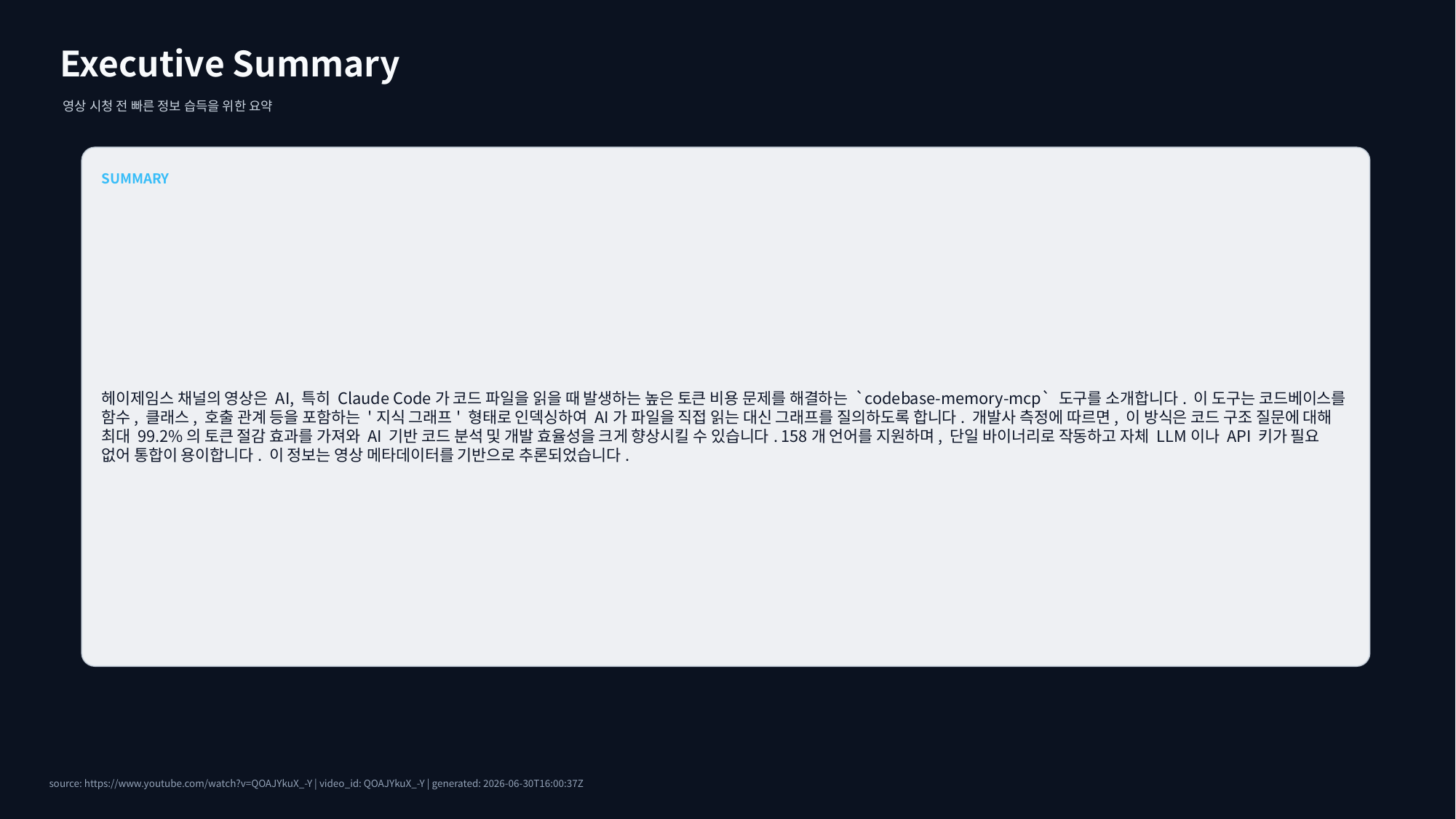

Executive Summary
영상 시청 전 빠른 정보 습득을 위한 요약

SUMMARY
헤이제임스 채널의 영상은 AI, 특히 Claude Code가 코드 파일을 읽을 때 발생하는 높은 토큰 비용 문제를 해결하는 `codebase-memory-mcp` 도구를 소개합니다. 이 도구는 코드베이스를 함수, 클래스, 호출 관계 등을 포함하는 '지식 그래프' 형태로 인덱싱하여 AI가 파일을 직접 읽는 대신 그래프를 질의하도록 합니다. 개발사 측정에 따르면, 이 방식은 코드 구조 질문에 대해 최대 99.2%의 토큰 절감 효과를 가져와 AI 기반 코드 분석 및 개발 효율성을 크게 향상시킬 수 있습니다. 158개 언어를 지원하며, 단일 바이너리로 작동하고 자체 LLM이나 API 키가 필요 없어 통합이 용이합니다. 이 정보는 영상 메타데이터를 기반으로 추론되었습니다.
source: https://www.youtube.com/watch?v=QOAJYkuX_-Y | video_id: QOAJYkuX_-Y | generated: 2026-06-30T16:00:37Z